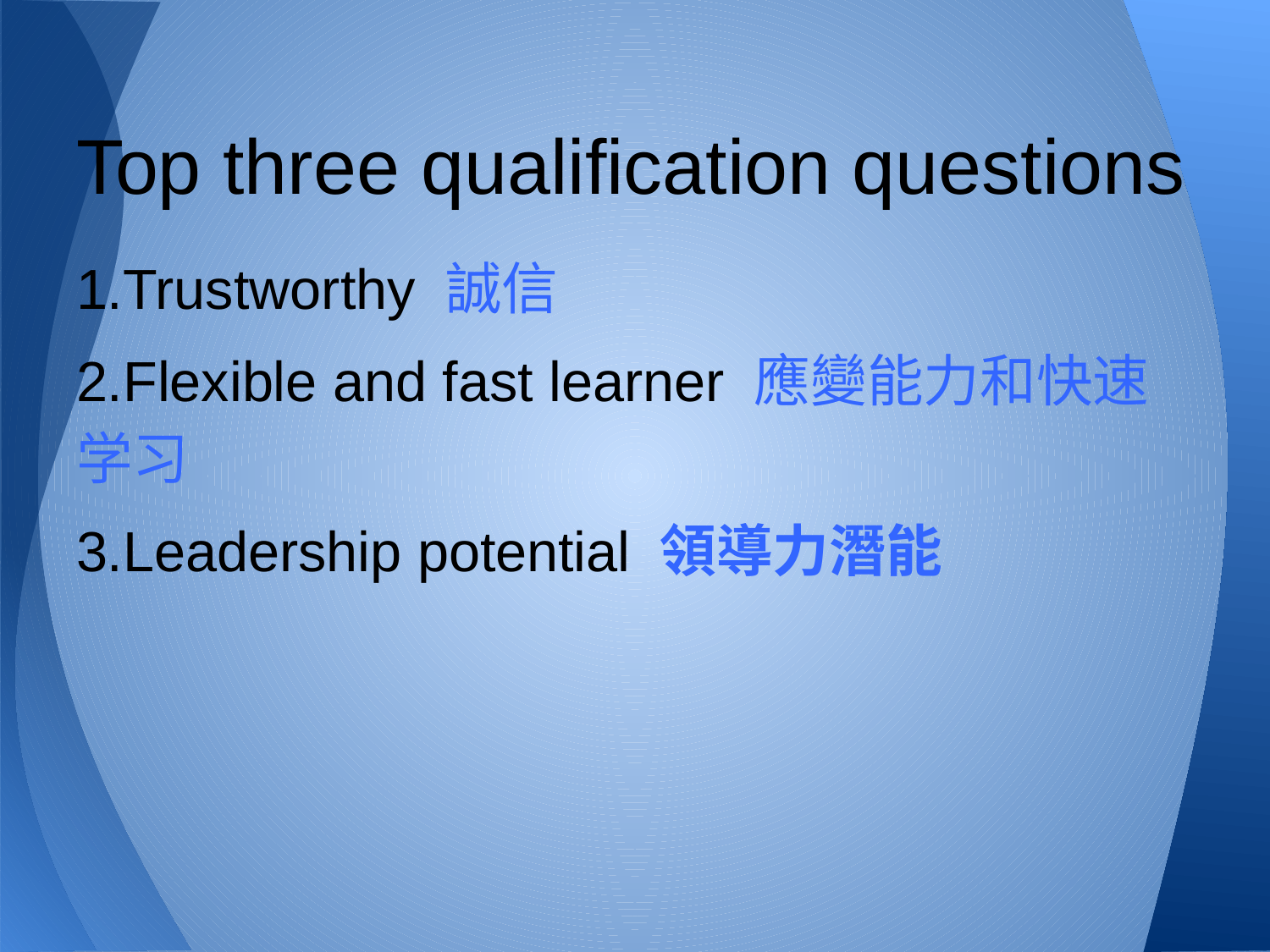

# Top three qualification questions
1.Trustworthy 誠信
2.Flexible and fast learner 應變能力和快速学习
3.Leadership potential 領導力潛能